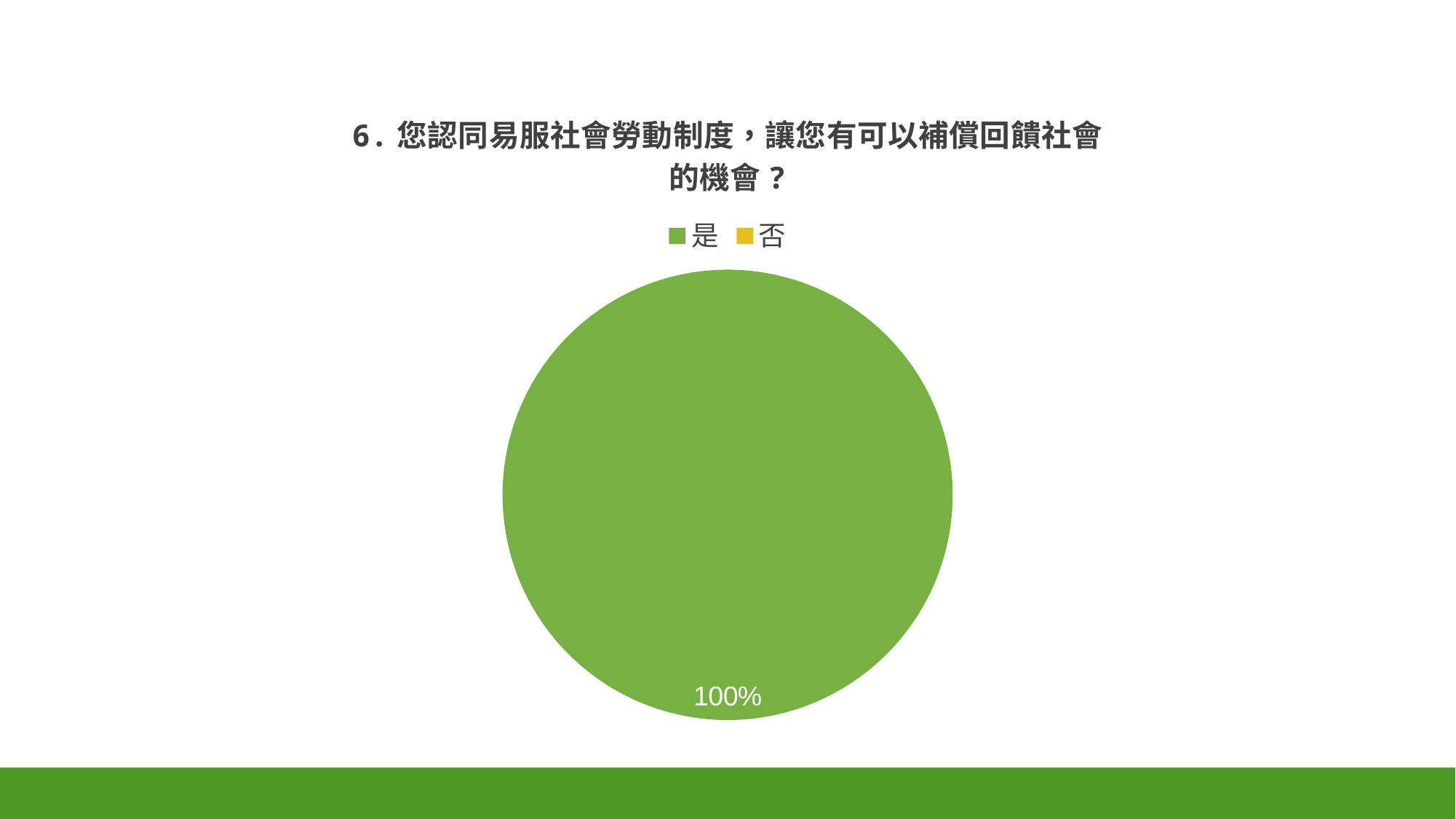

### Chart: 6.您認同易服社會勞動制度，讓您有可以補償回饋社會的機會?

| Category | 銷售 |
|---|---|
| 是 | 75.0 |
| 否 | 0.0 |